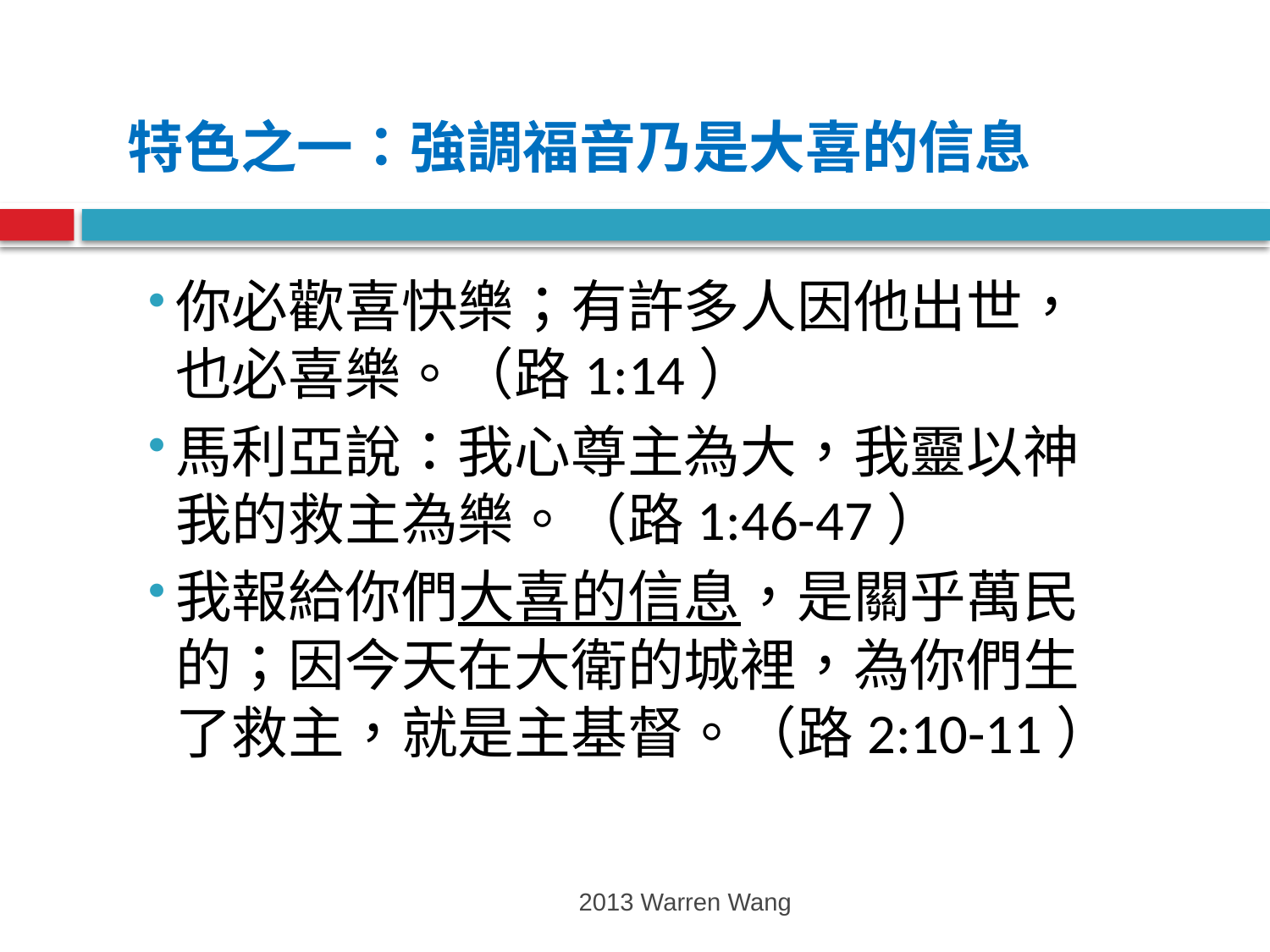

特色之一：強調福音乃是大喜的信息
你必歡喜快樂；有許多人因他出世，也必喜樂。（路1:14）
馬利亞說：我心尊主為大，我靈以神我的救主為樂。（路1:46-47）
我報給你們大喜的信息，是關乎萬民的；因今天在大衛的城裡，為你們生了救主，就是主基督。（路2:10-11）
2013 Warren Wang